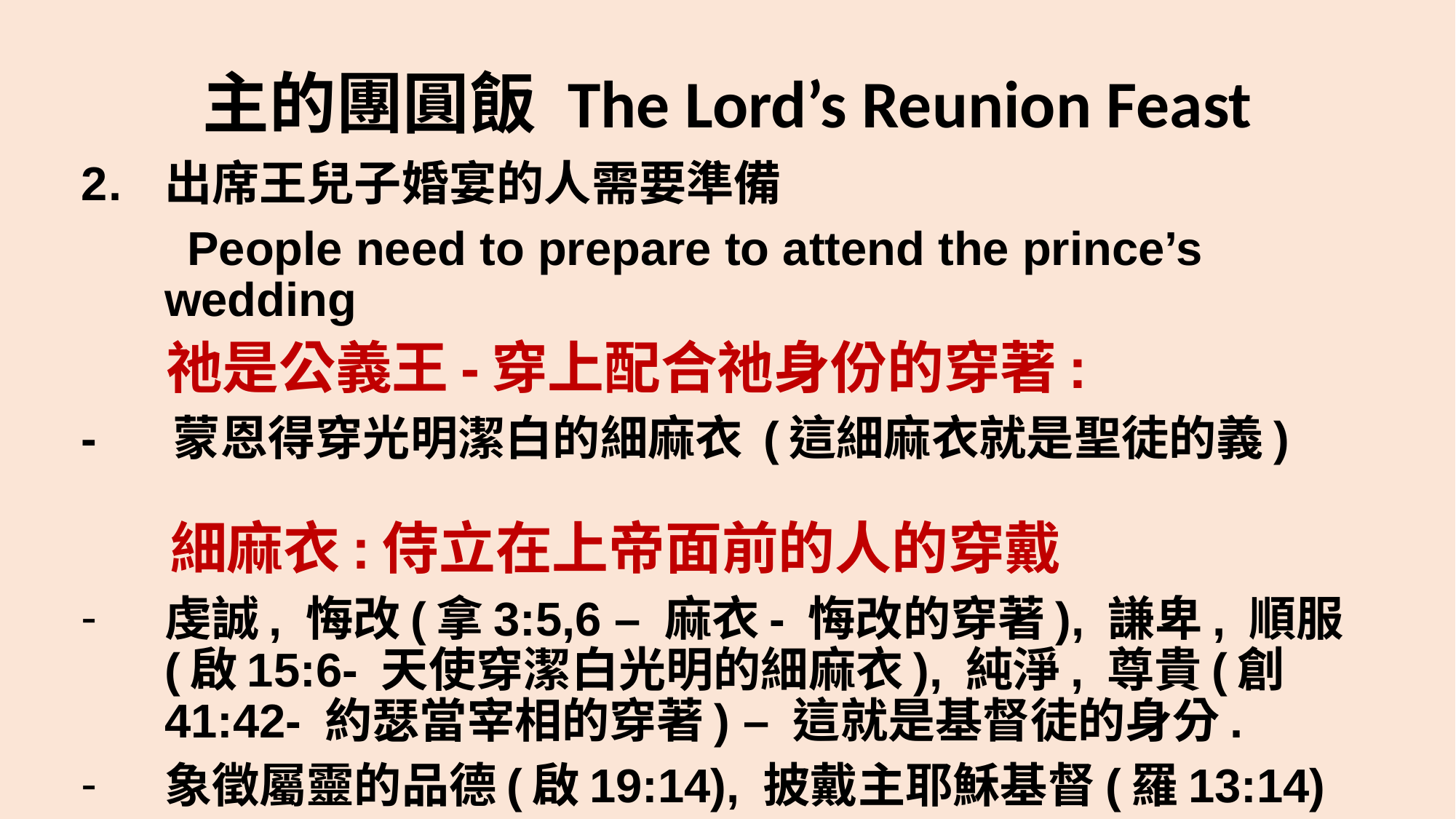

# 主的團圓飯 The Lord’s Reunion Feast
出席王兒子婚宴的人需要準備
        People need to prepare to attend the prince’s wedding
       祂是公義王-穿上配合祂身份的穿著:
-     蒙恩得穿光明潔白的細麻衣 (這細麻衣就是聖徒的義)

      細麻衣:侍立在上帝面前的人的穿戴
虔誠, 悔改(拿3:5,6 – 麻衣- 悔改的穿著), 謙卑, 順服(啟15:6- 天使穿潔白光明的細麻衣), 純淨, 尊貴(創41:42- 約瑟當宰相的穿著) – 這就是基督徒的身分.
象徵屬靈的品德(啟19:14), 披戴主耶穌基督(羅13:14)